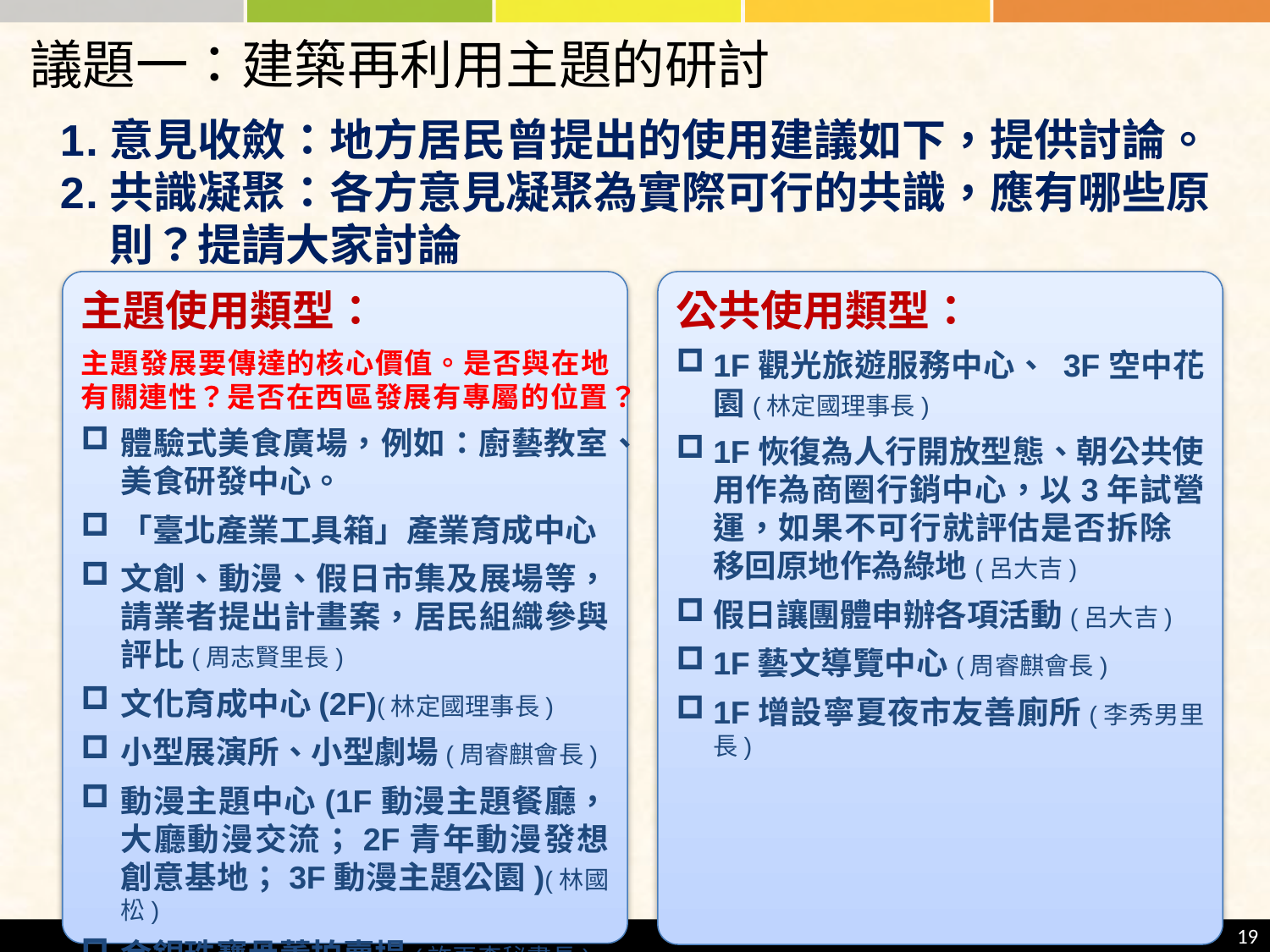

# 議題一：建築再利用主題的研討
意見收斂：地方居民曾提出的使用建議如下，提供討論。
共識凝聚：各方意見凝聚為實際可行的共識，應有哪些原則？提請大家討論
主題使用類型：
主題發展要傳達的核心價值。是否與在地有關連性？是否在西區發展有專屬的位置？
體驗式美食廣場，例如：廚藝教室、美食研發中心。
「臺北產業工具箱」產業育成中心
文創、動漫、假日市集及展場等，請業者提出計畫案，居民組織參與評比(周志賢里長)
文化育成中心(2F)(林定國理事長)
小型展演所、小型劇場(周睿麒會長)
動漫主題中心(1F動漫主題餐廳，大廳動漫交流；2F青年動漫發想創意基地；3F動漫主題公園)(林國松)
金銀珠寶骨董拍賣場(許再森秘書長)
公共使用類型：
1F觀光旅遊服務中心、 3F空中花園(林定國理事長)
1F恢復為人行開放型態、朝公共使用作為商圈行銷中心，以3年試營運，如果不可行就評估是否拆除     移回原地作為綠地(呂大吉)
假日讓團體申辦各項活動(呂大吉)
1F藝文導覽中心(周睿麒會長)
1F增設寧夏夜市友善廁所(李秀男里長)
19